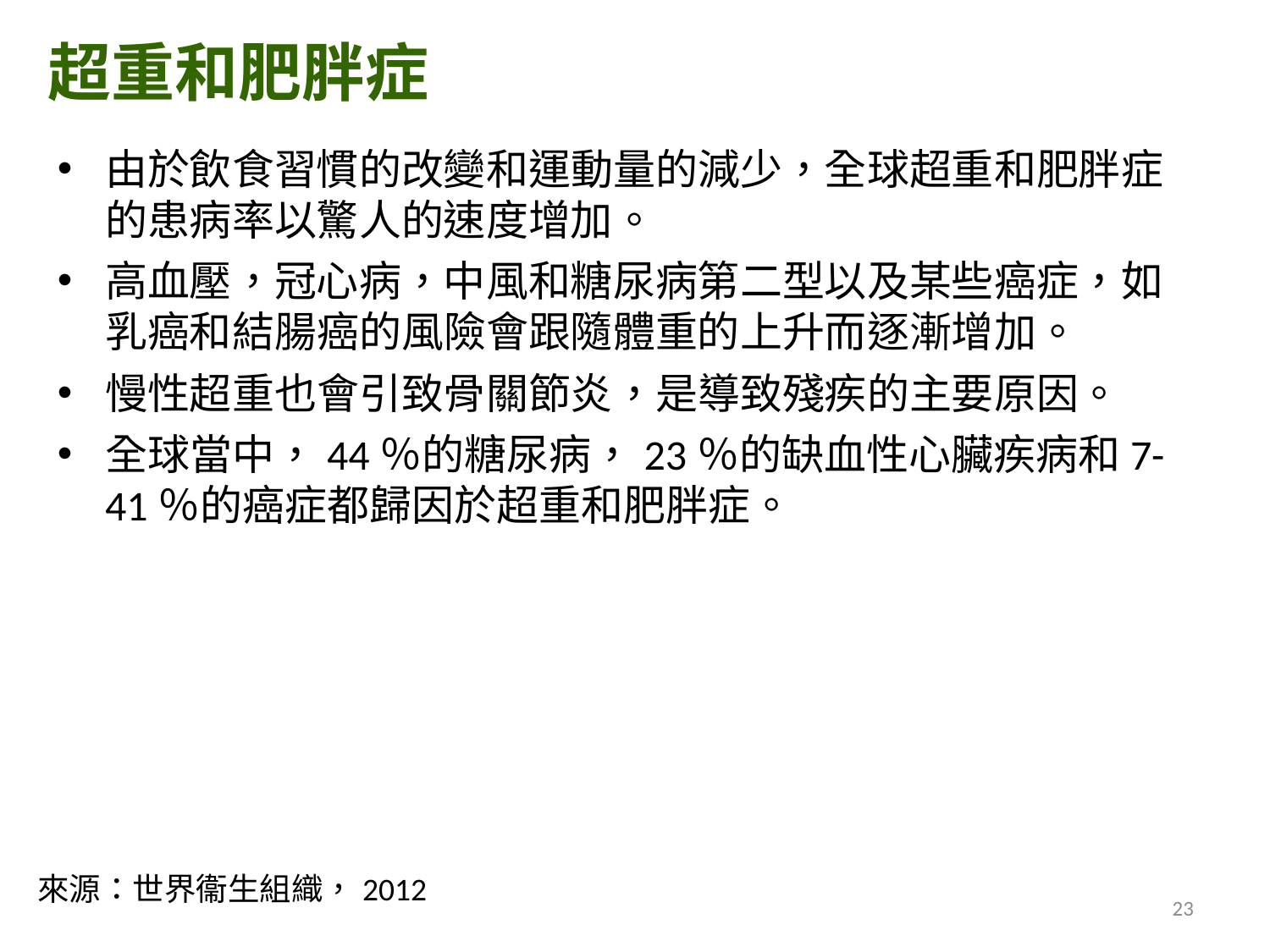

超重和肥胖症
由於飲食習慣的改變和運動量的減少，全球超重和肥胖症的患病率以驚人的速度增加。
高血壓，冠心病，中風和糖尿病第二型以及某些癌症，如乳癌和結腸癌的風險會跟隨體重的上升而逐漸增加。
慢性超重也會引致骨關節炎，是導致殘疾的主要原因。
全球當中，44％的糖尿病，23％的缺血性心臟疾病和7-41％的癌症都歸因於超重和肥胖症。
來源：世界衞生組織，2012
23